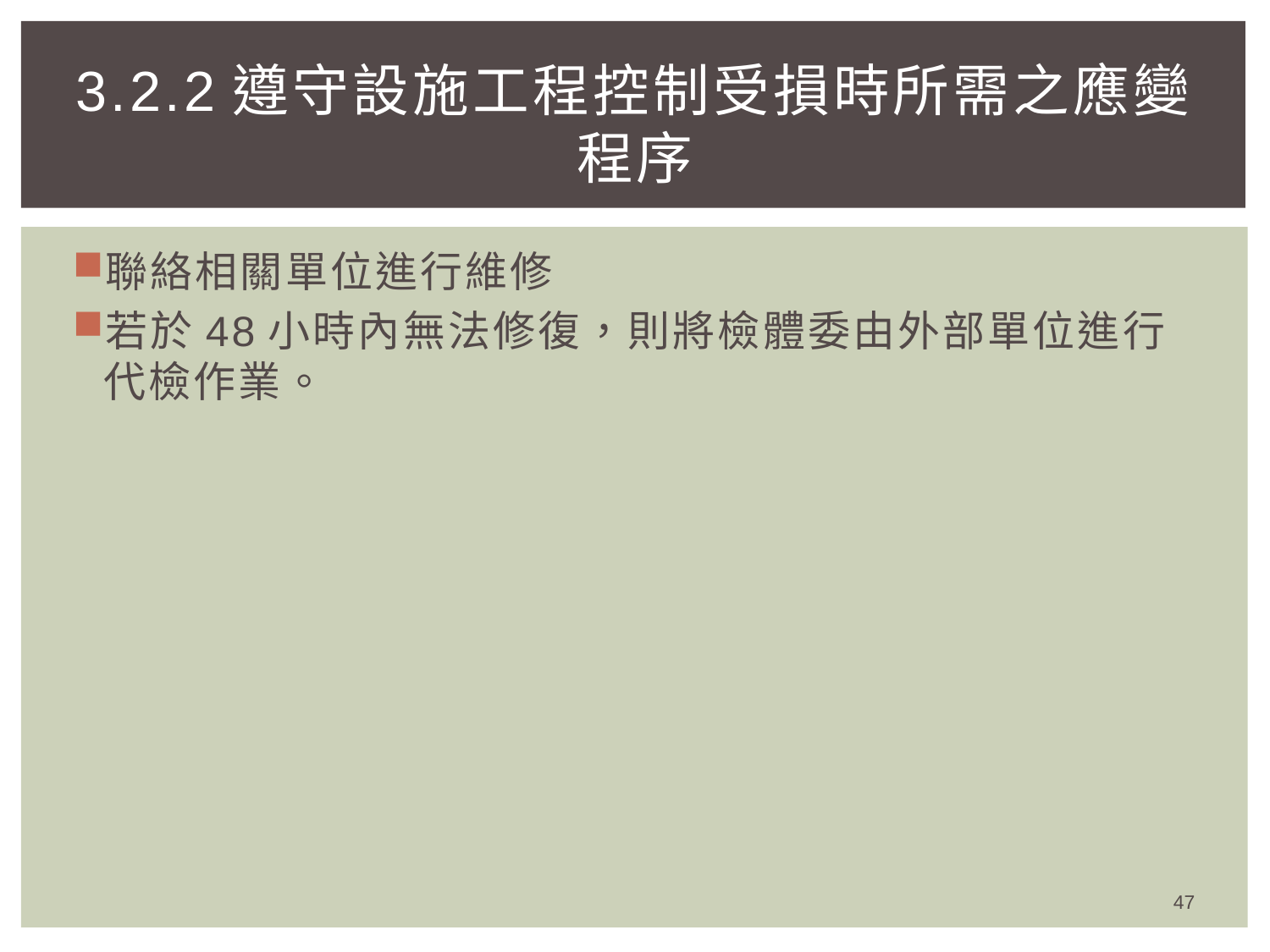

# 3.2.2遵守設施工程控制受損時所需之應變程序
聯絡相關單位進行維修
若於48小時內無法修復，則將檢體委由外部單位進行代檢作業。
47